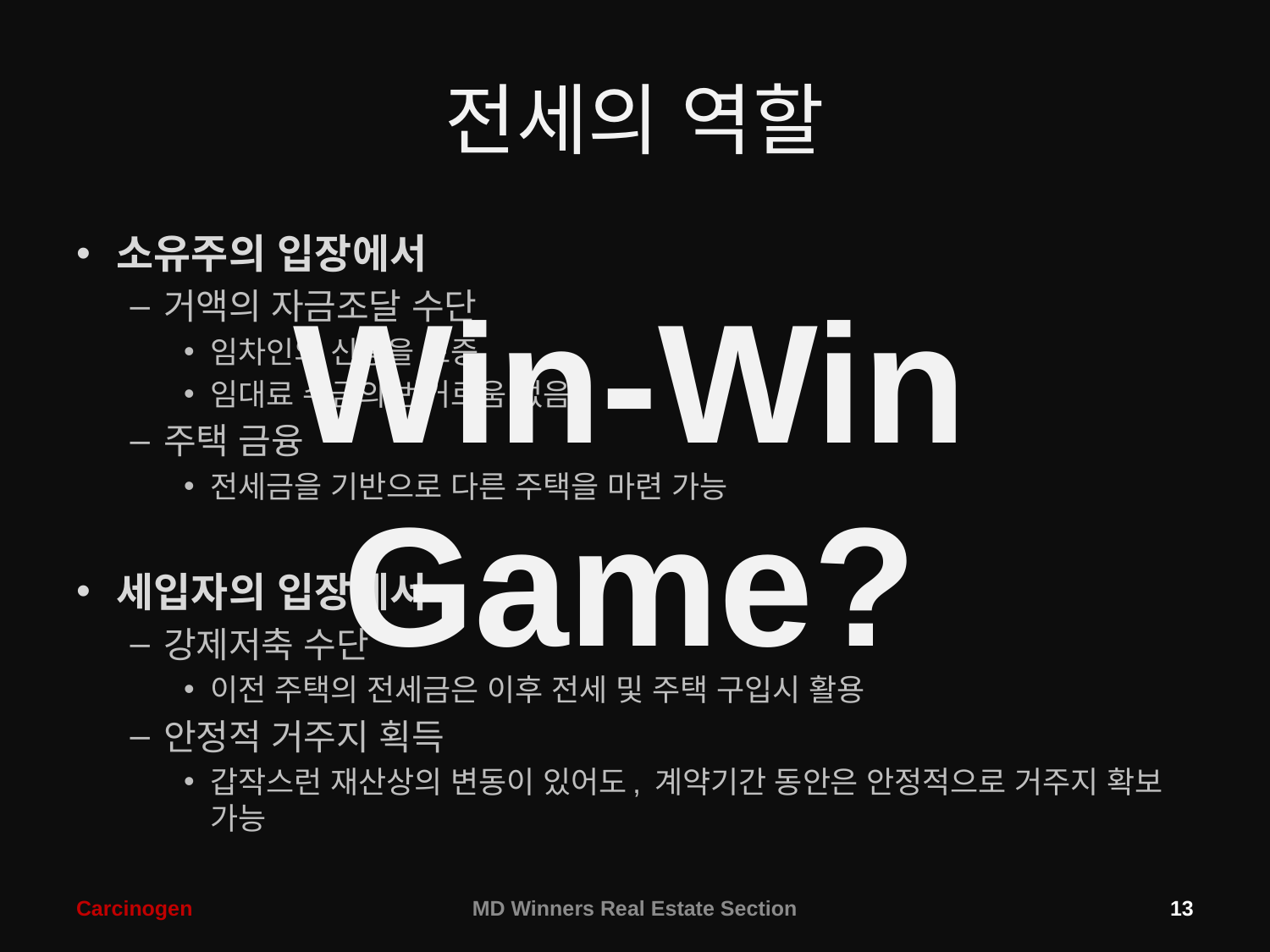

# 전세의 역할
소유주의 입장에서
거액의 자금조달 수단
임차인의 신용을 보증
임대료 수금의 번거로움 없음
주택 금융
전세금을 기반으로 다른 주택을 마련 가능

세입자의 입장에서
강제저축 수단
이전 주택의 전세금은 이후 전세 및 주택 구입시 활용
안정적 거주지 획득
갑작스런 재산상의 변동이 있어도, 계약기간 동안은 안정적으로 거주지 확보 가능
Win-Win
Game?
Carcinogen
MD Winners Real Estate Section
13